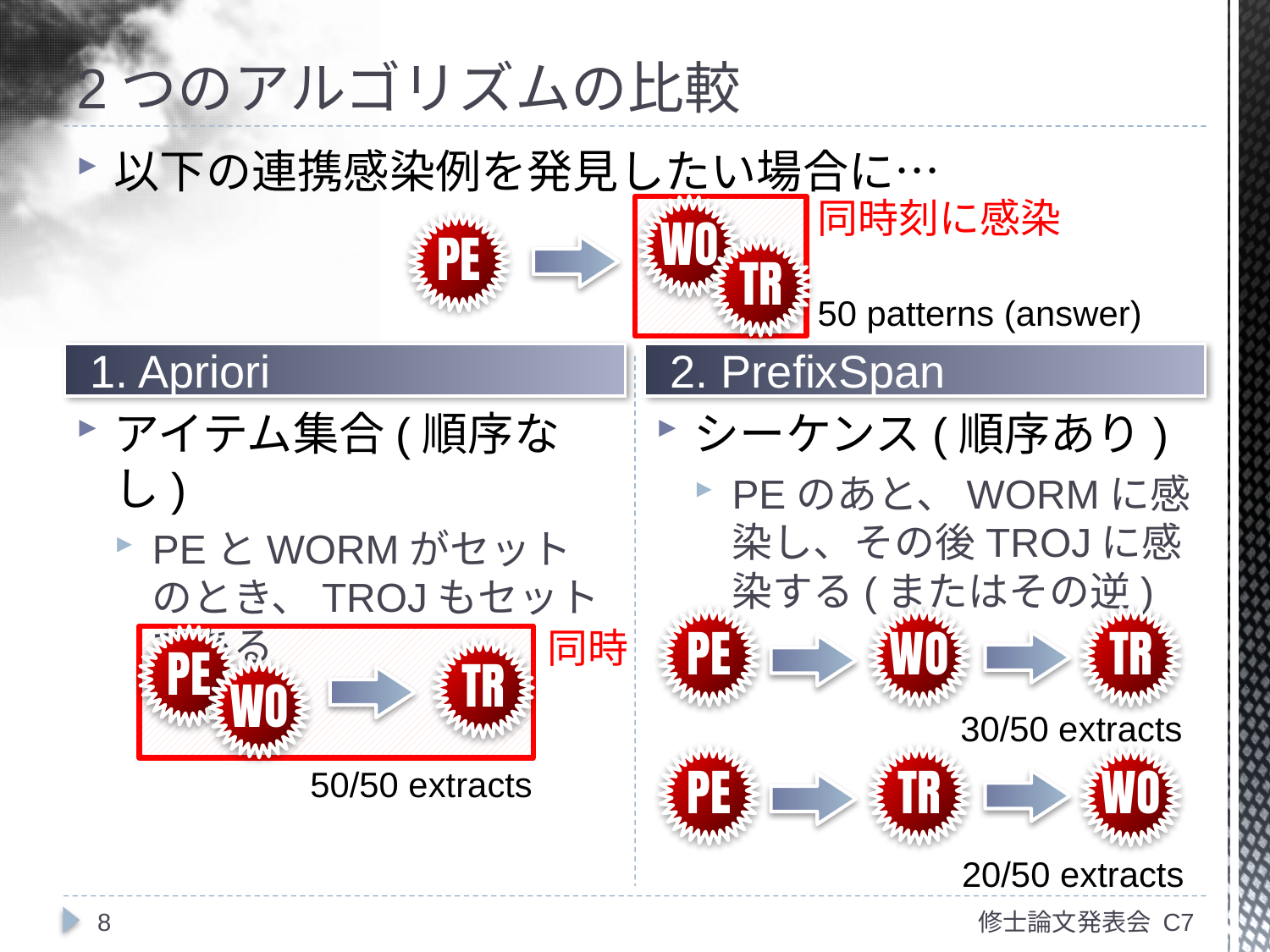

# 2つのアルゴリズムの比較

アイテム集合(順序なし)
PEとWORMがセットのとき、TROJもセットである
以下の連携感染例を発見したい場合に…

シーケンス(順序あり)
PEのあと、WORMに感染し、その後TROJに感染する(またはその逆)
同時刻に感染

WO

PE

TR
50 patterns (answer)
1. Apriori
2. PrefixSpan

同時
TR
PE
WO

PE
TR

WO
30/50 extracts

50/50 extracts
WO
PE
TR

20/50 extracts
8
修士論文発表会 C7